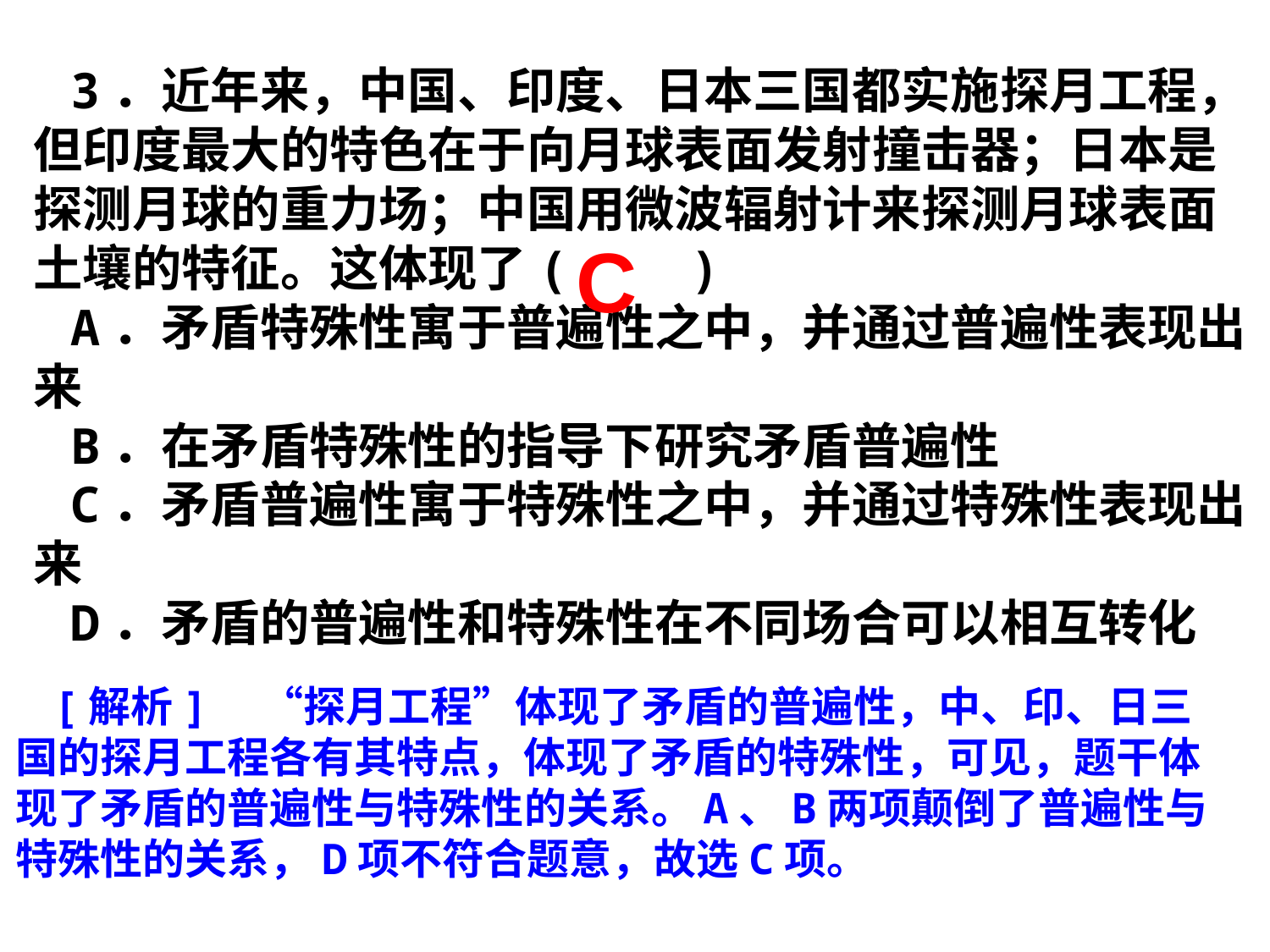

3．近年来，中国、印度、日本三国都实施探月工程，但印度最大的特色在于向月球表面发射撞击器；日本是探测月球的重力场；中国用微波辐射计来探测月球表面土壤的特征。这体现了(　　)
A．矛盾特殊性寓于普遍性之中，并通过普遍性表现出来
B．在矛盾特殊性的指导下研究矛盾普遍性
C．矛盾普遍性寓于特殊性之中，并通过特殊性表现出来
D．矛盾的普遍性和特殊性在不同场合可以相互转化
C
[解析]　“探月工程”体现了矛盾的普遍性，中、印、日三国的探月工程各有其特点，体现了矛盾的特殊性，可见，题干体现了矛盾的普遍性与特殊性的关系。A、B两项颠倒了普遍性与特殊性的关系，D项不符合题意，故选C项。